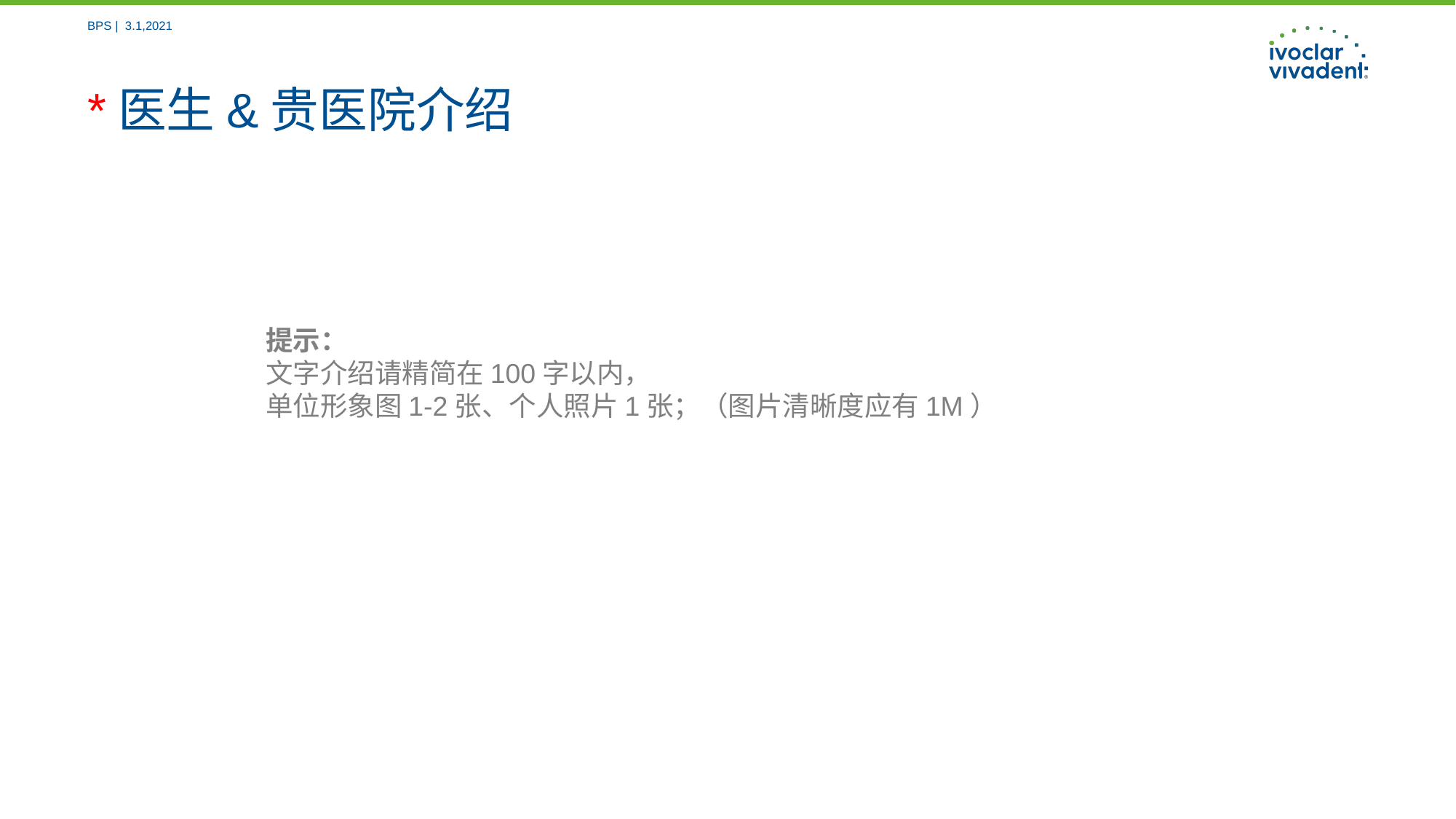

BPS |  3.1,2021
# *医生&贵医院介绍
提示：
文字介绍请精简在100字以内，
单位形象图1-2张、个人照片1张；（图片清晰度应有1M）